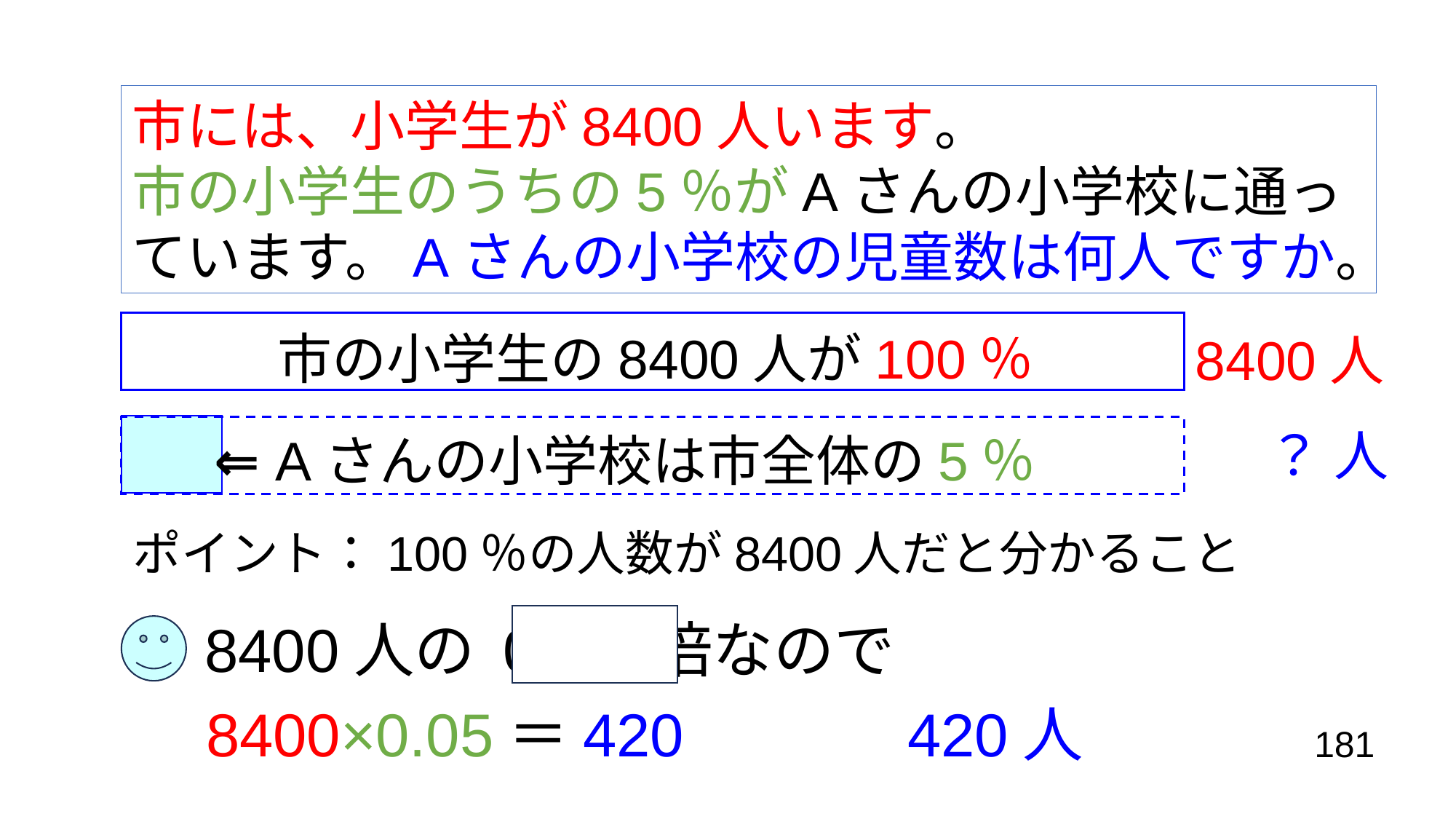

市には、小学生が8400人います。
市の小学生のうちの5％がAさんの小学校に通っています。Aさんの小学校の児童数は何人ですか。

市の小学生の8400人が100％
8400人
？ 人

⇐ Aさんの小学校は市全体の5％
ポイント：100％の人数が8400人だと分かること

8400人の 0.05 倍なので

8400×0.05＝420
420人
181